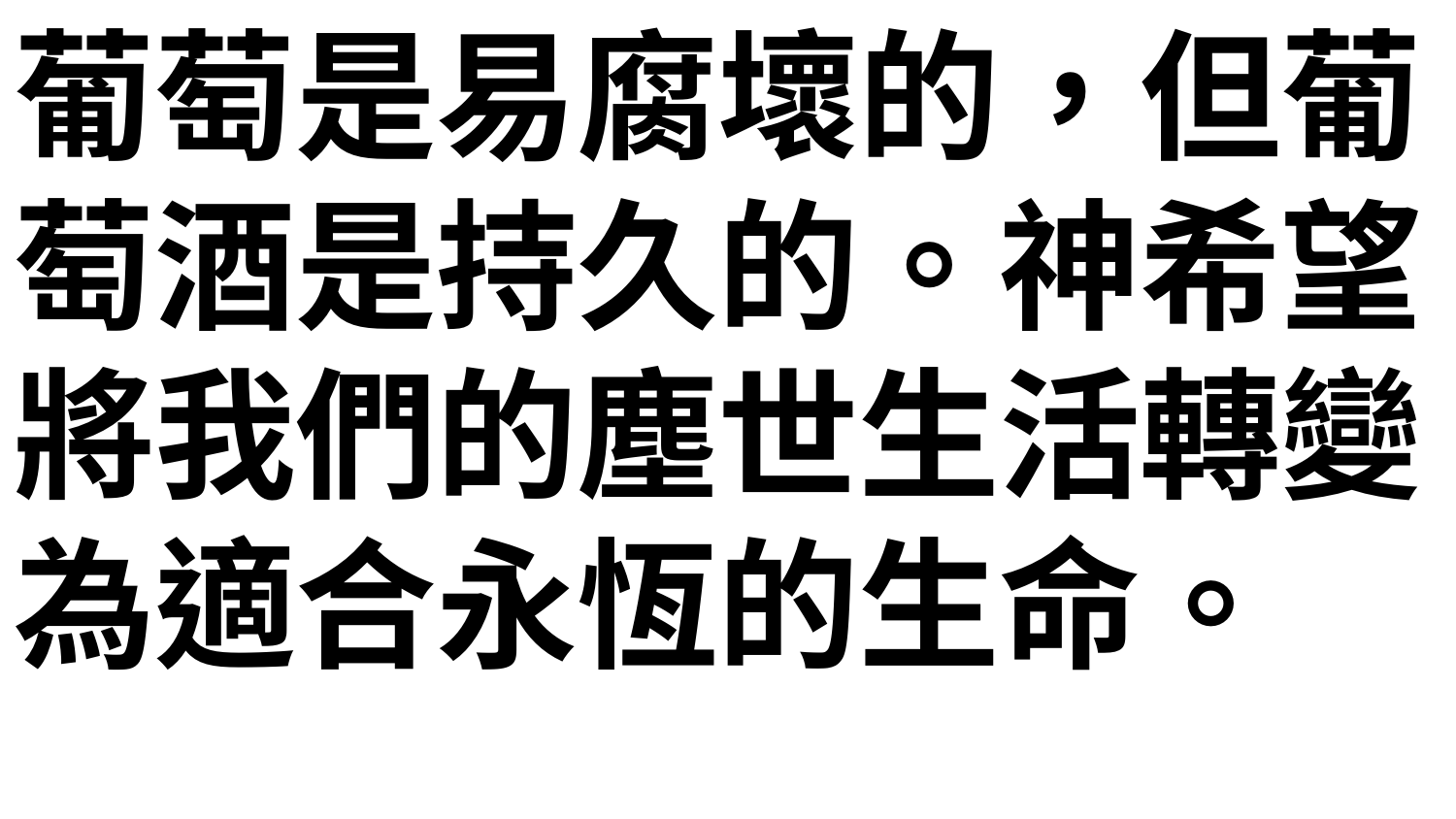

葡萄是易腐壞的，但葡萄酒是持久的。神希望將我們的塵世生活轉變為適合永恆的生命。